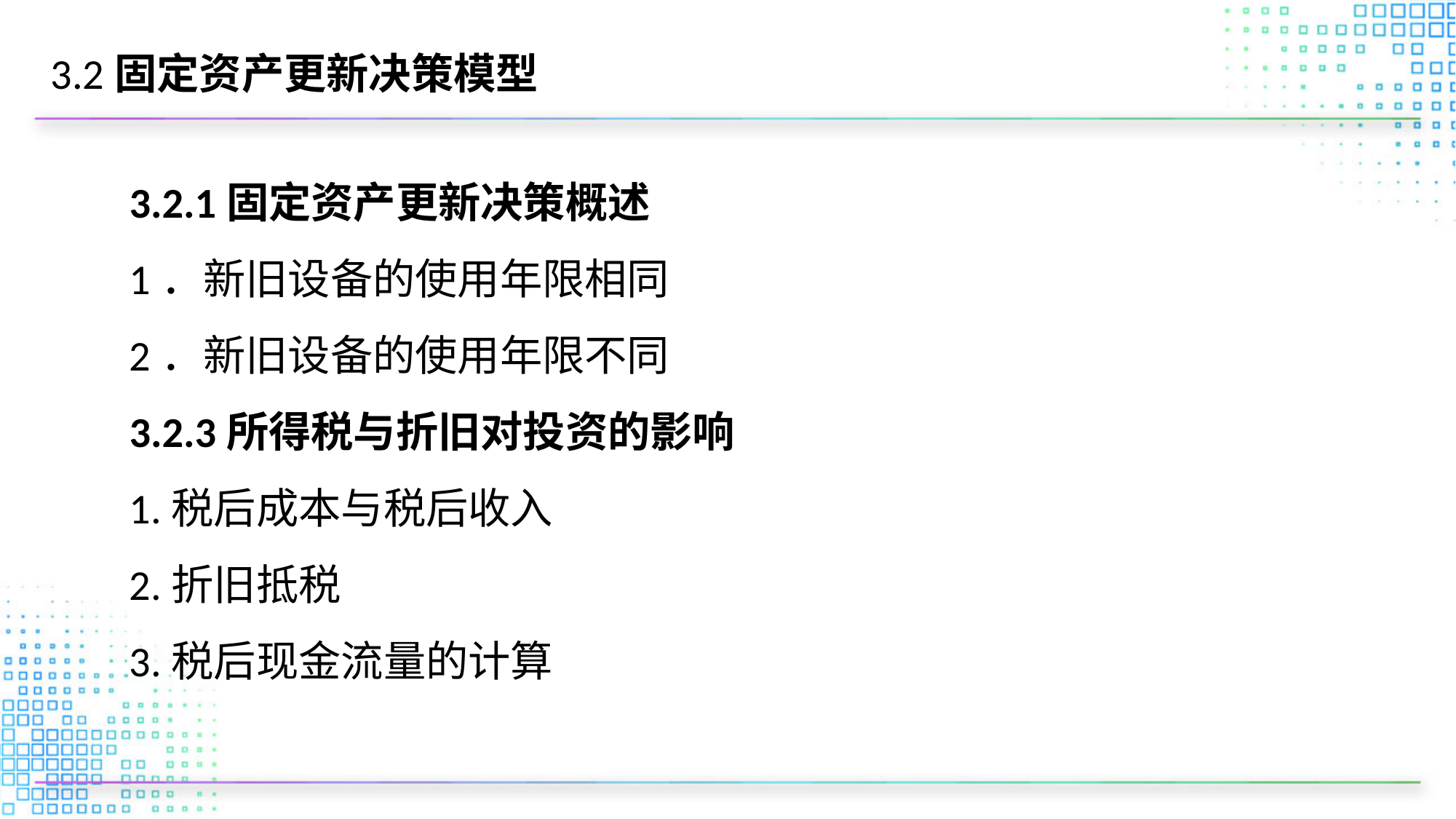

# 3.2固定资产更新决策模型
3.2.1固定资产更新决策概述
1．新旧设备的使用年限相同
2．新旧设备的使用年限不同
3.2.3所得税与折旧对投资的影响
1.税后成本与税后收入
2.折旧抵税
3.税后现金流量的计算